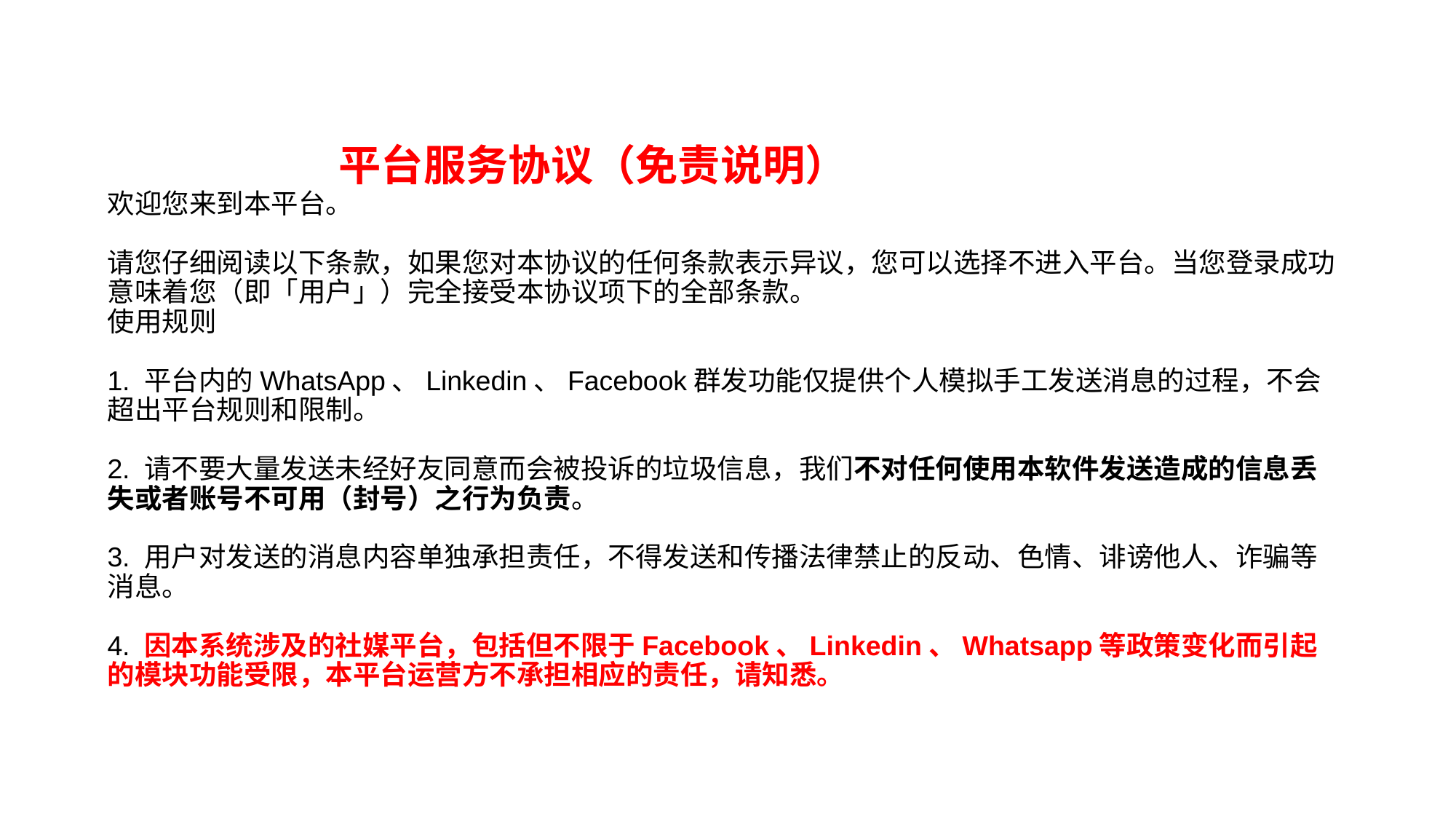

# 平台服务协议（免责说明） 欢迎您来到本平台。 请您仔细阅读以下条款，如果您对本协议的任何条款表⽰异议，您可以选择不进⼊平台。当您登录成功意味着您（即「⽤户」）完全接受本协议项下的全部条款。 使⽤规则 1. 平台内的WhatsApp、Linkedin、Facebook群发功能仅提供个⼈模拟⼿⼯发送消息的过程，不会超出平台规则和限制。 2. 请不要⼤量发送未经好友同意⽽会被投诉的垃圾信息，我们不对任何使⽤本软件发送造成的信息丢失或者账号不可⽤（封号）之⾏为负责。 3. ⽤户对发送的消息内容单独承担责任，不得发送和传播法律禁⽌的反动、⾊情、诽谤他⼈、诈骗等消息。 4. 因本系统涉及的社媒平台，包括但不限于Facebook、Linkedin、Whatsapp等政策变化⽽引起的模块功能受限，本平台运营⽅不承担相应的责任，请知悉。